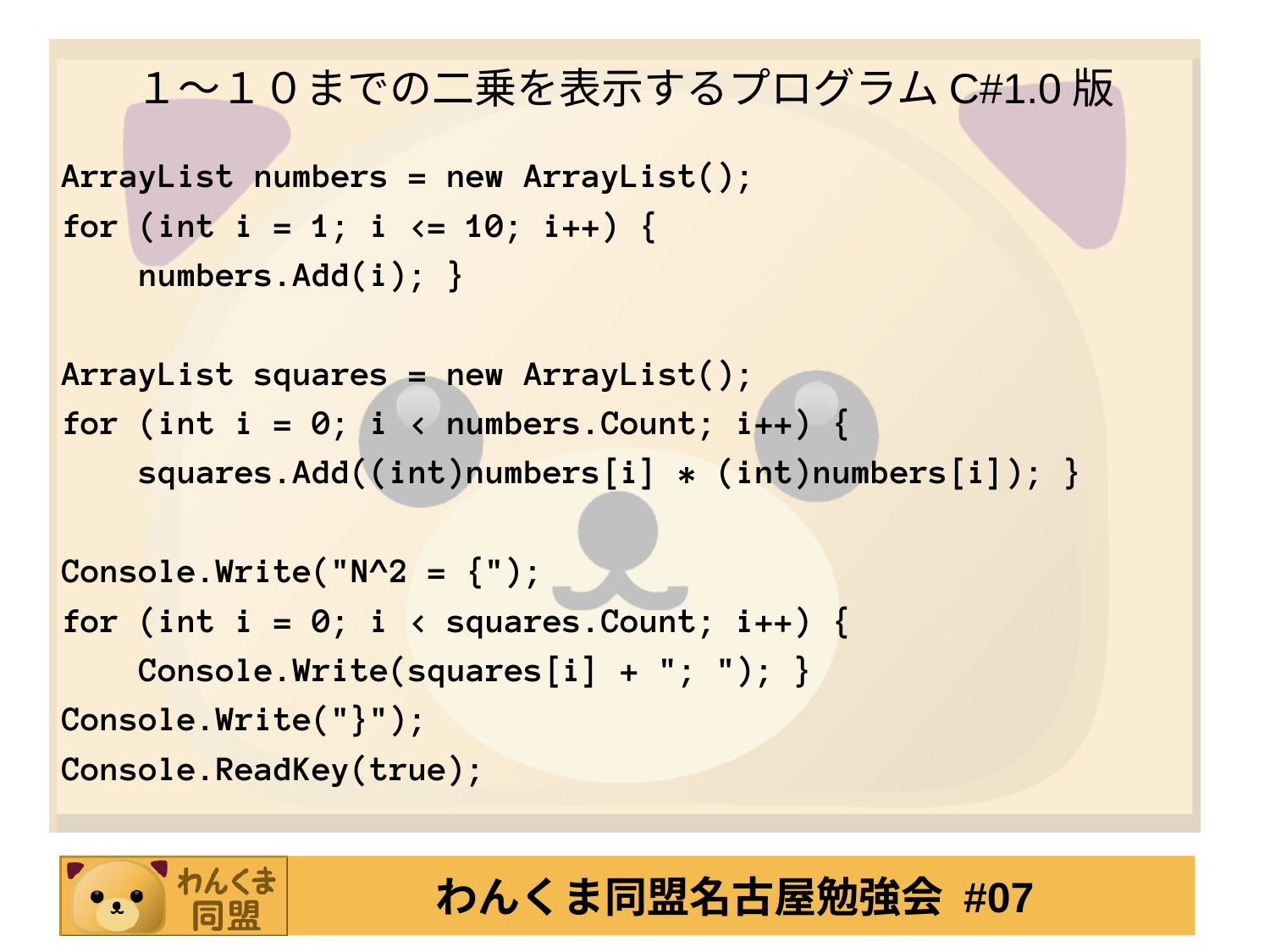

# １～１０までの二乗を表示するプログラムC#1.0版
ArrayList numbers = new ArrayList();
for (int i = 1; i <= 10; i++) {
    numbers.Add(i); }

ArrayList squares = new ArrayList();
for (int i = 0; i < numbers.Count; i++) {
    squares.Add((int)numbers[i] * (int)numbers[i]); }

Console.Write("N^2 = {");
for (int i = 0; i < squares.Count; i++) {
    Console.Write(squares[i] + "; "); }
Console.Write("}");
Console.ReadKey(true);